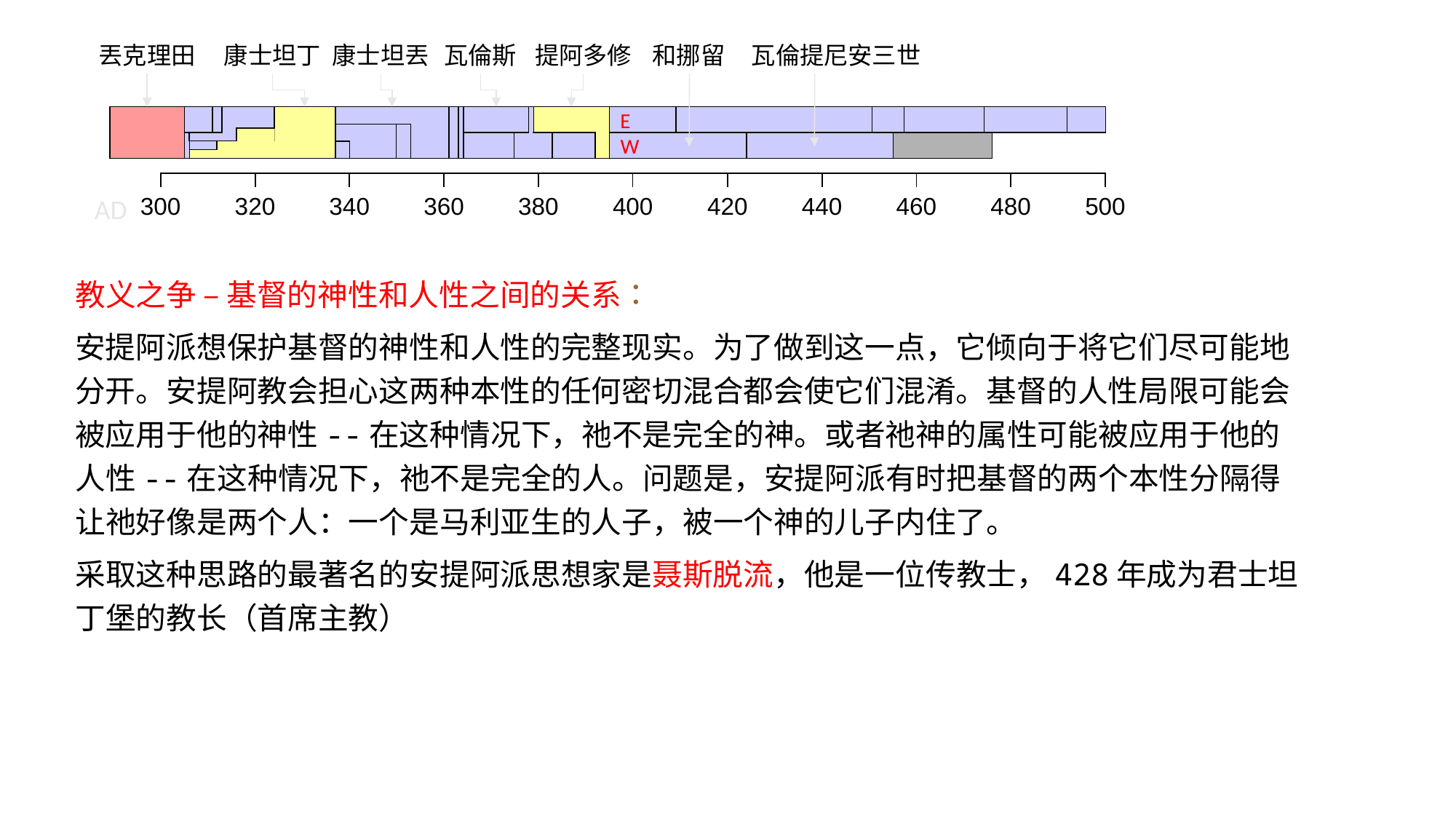

和挪留
丟克理田
康士坦丁
康士坦丟
瓦倫斯
提阿多修
瓦倫提尼安三世

E

W

|  |  |  |  |  |  |  |  |  |  |
| --- | --- | --- | --- | --- | --- | --- | --- | --- | --- |
AD
| 300 | 320 | 340 | 360 | 380 | 400 | 420 | 440 | 460 | 480 | 500 |
| --- | --- | --- | --- | --- | --- | --- | --- | --- | --- | --- |
教义之争 – 基督的神性和人性之间的关系：
安提阿派想保护基督的神性和人性的完整现实。为了做到这一点，它倾向于将它们尽可能地分开。安提阿教会担心这两种本性的任何密切混合都会使它们混淆。基督的人性局限可能会被应用于他的神性--在这种情况下，祂不是完全的神。或者祂神的属性可能被应用于他的人性--在这种情况下，祂不是完全的人。问题是，安提阿派有时把基督的两个本性分隔得让祂好像是两个人：一个是马利亚生的人子，被一个神的儿子内住了。
采取这种思路的最著名的安提阿派思想家是聂斯脱流，他是一位传教士，428年成为君士坦丁堡的教长（首席主教）